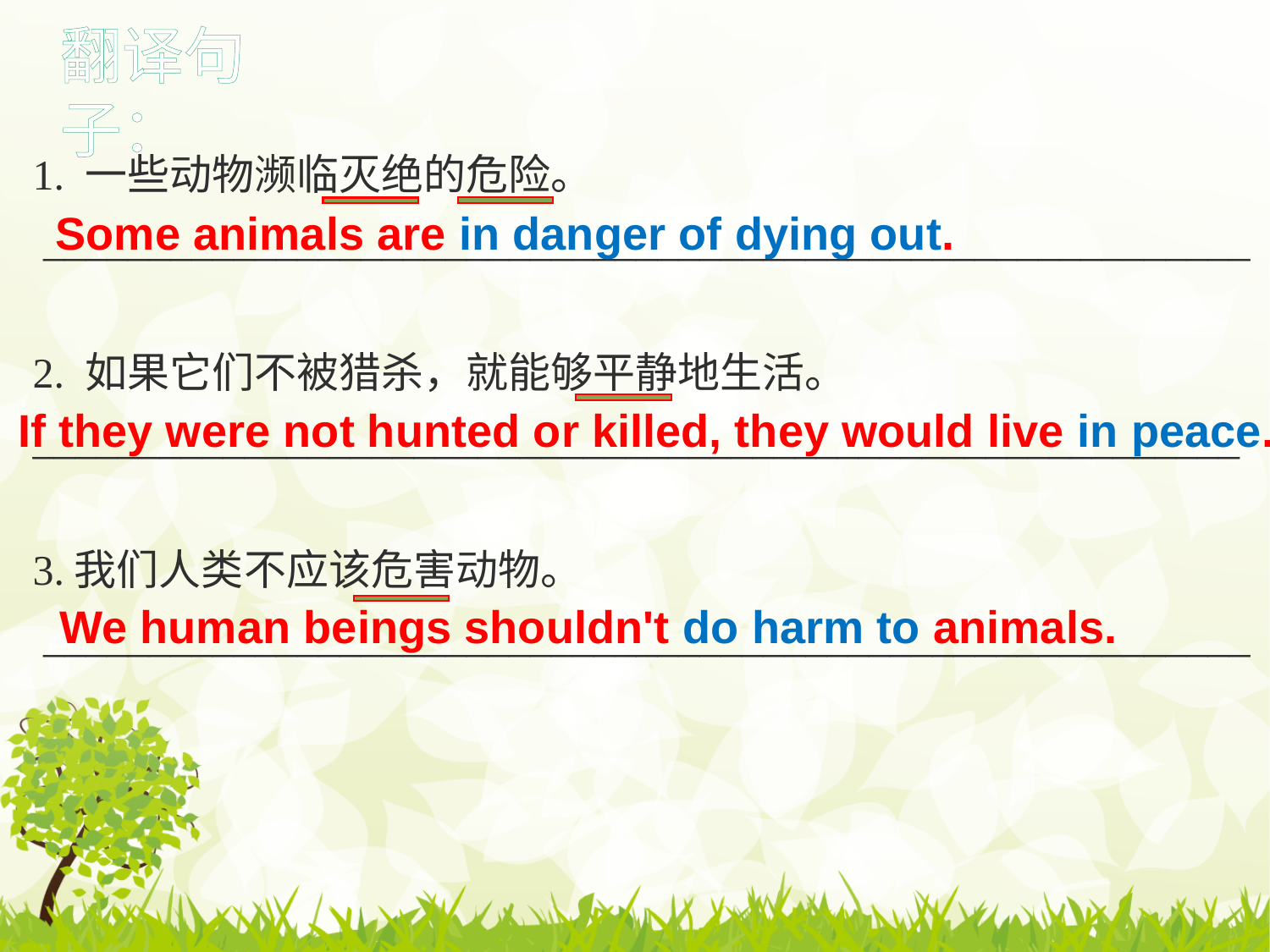

翻译句子：
1. 一些动物濒临灭绝的危险。
 _________________________________________________________

2. 如果它们不被猎杀，就能够平静地生活。
_________________________________________________________

3.我们人类不应该危害动物。
 _________________________________________________________
Some animals are in danger of dying out.

If they were not hunted or killed, they would live in peace.

We human beings shouldn't do harm to animals.